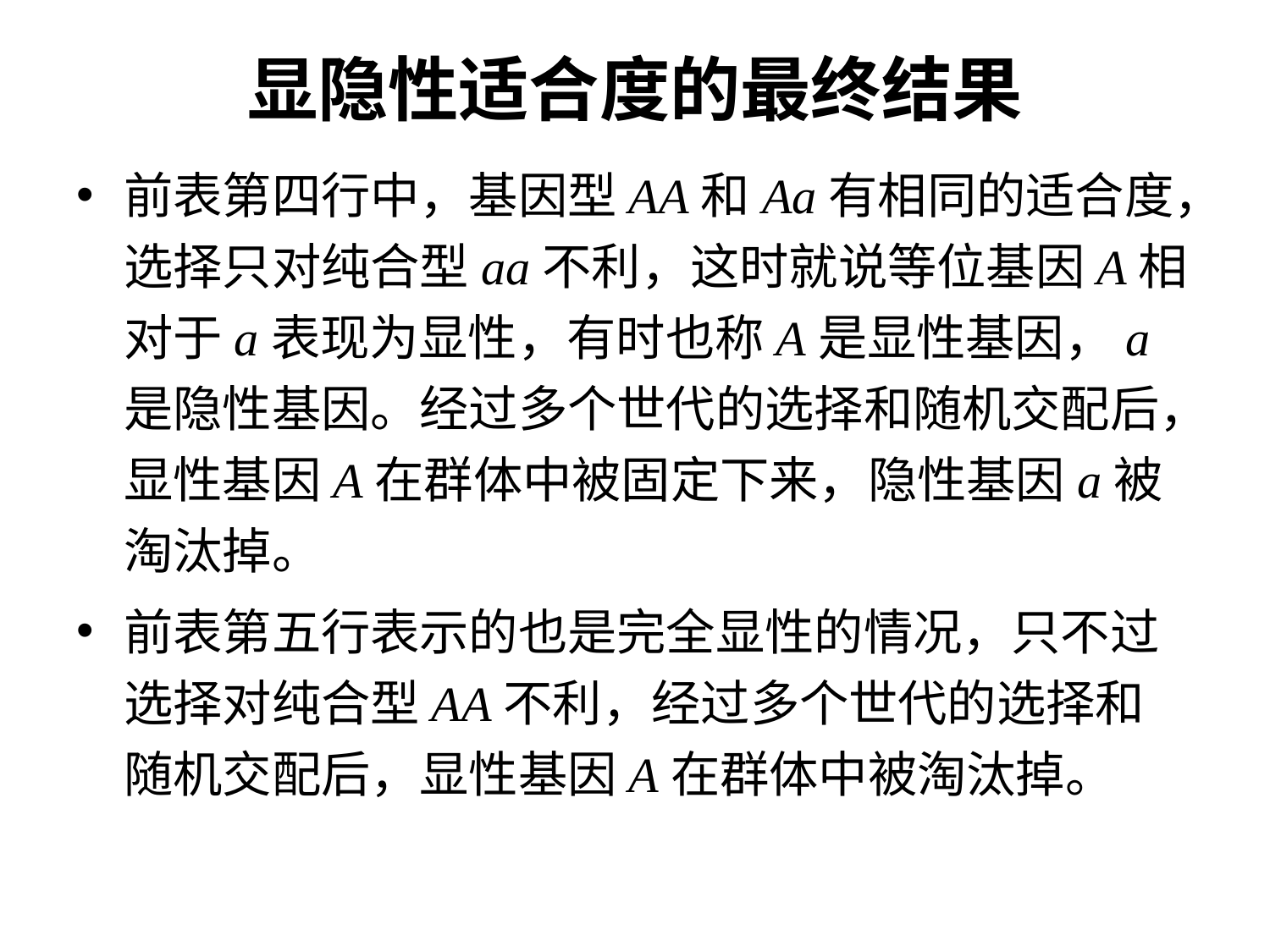

# 显隐性适合度的最终结果
前表第四行中，基因型AA和Aa有相同的适合度，选择只对纯合型aa不利，这时就说等位基因A相对于a表现为显性，有时也称A是显性基因，a是隐性基因。经过多个世代的选择和随机交配后，显性基因A在群体中被固定下来，隐性基因a被淘汰掉。
前表第五行表示的也是完全显性的情况，只不过选择对纯合型AA不利，经过多个世代的选择和随机交配后，显性基因A在群体中被淘汰掉。